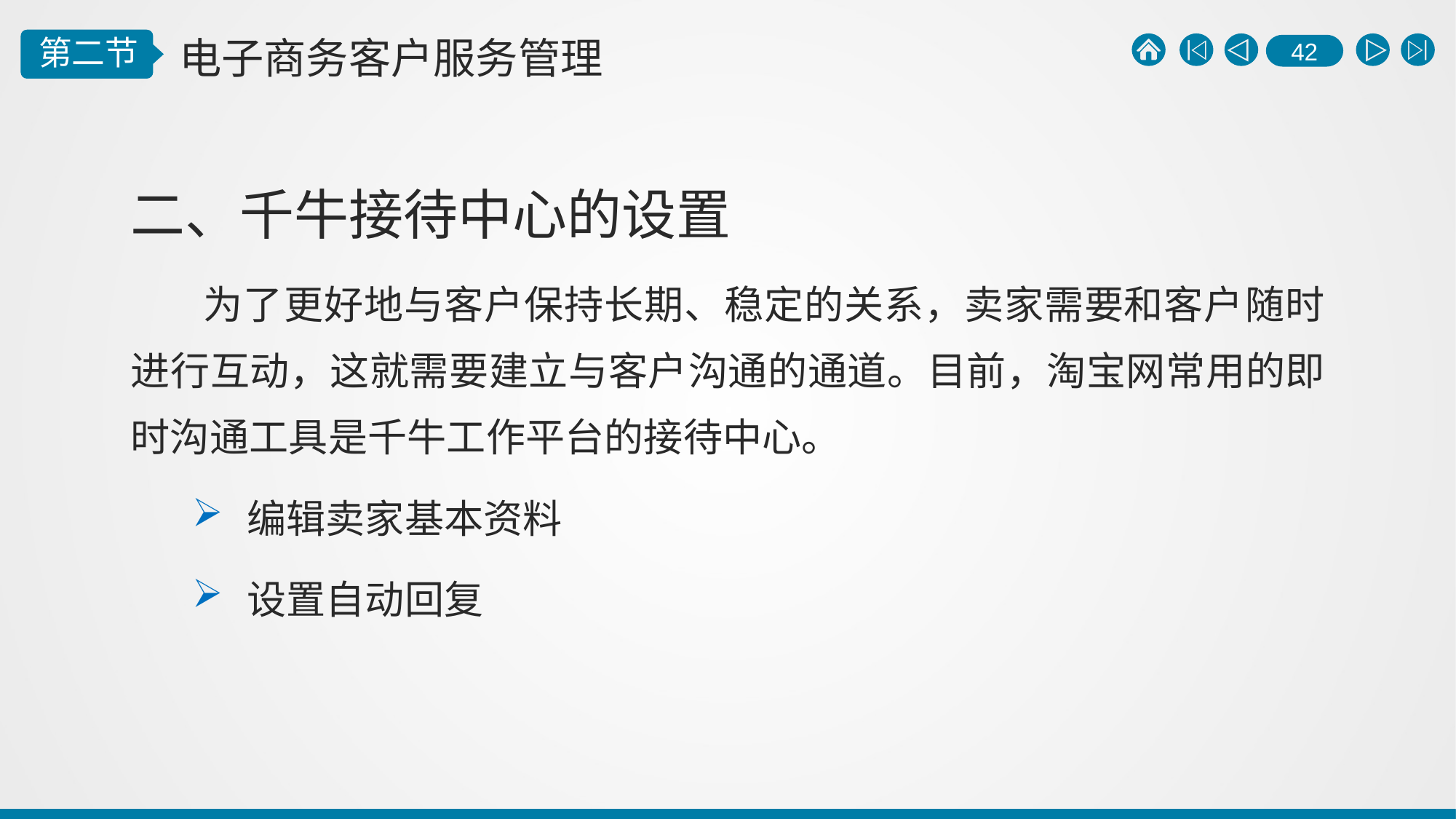

二、千牛接待中心的设置
为了更好地与客户保持长期、稳定的关系，卖家需要和客户随时进行互动，这就需要建立与客户沟通的通道。目前，淘宝网常用的即时沟通工具是千牛工作平台的接待中心。
编辑卖家基本资料
设置自动回复